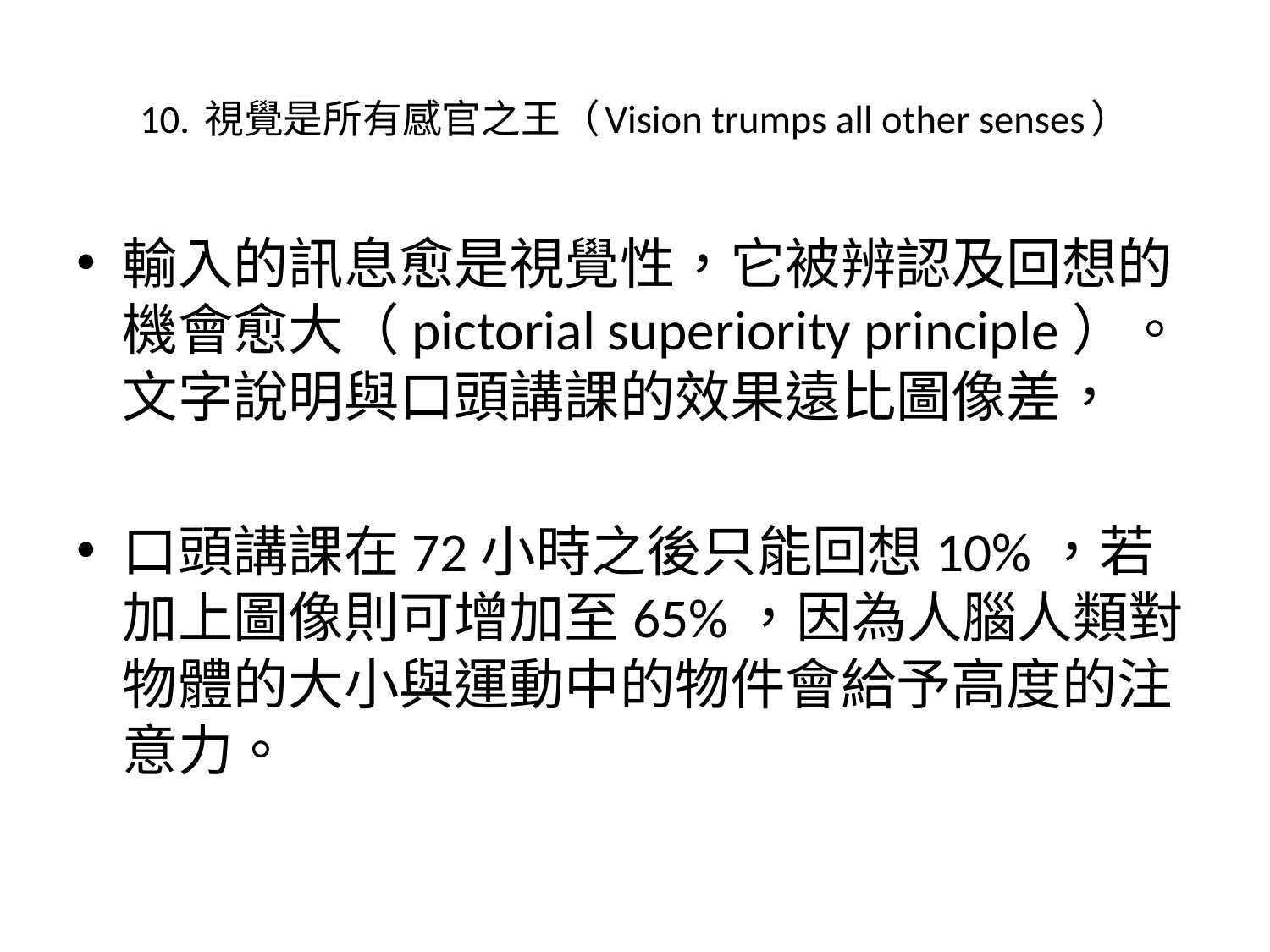

# 10.	視覺是所有感官之王（Vision trumps all other senses）
輸入的訊息愈是視覺性，它被辨認及回想的機會愈大（pictorial superiority principle）。文字說明與口頭講課的效果遠比圖像差，

口頭講課在72小時之後只能回想10%，若加上圖像則可增加至65%，因為人腦人類對物體的大小與運動中的物件會給予高度的注意力。